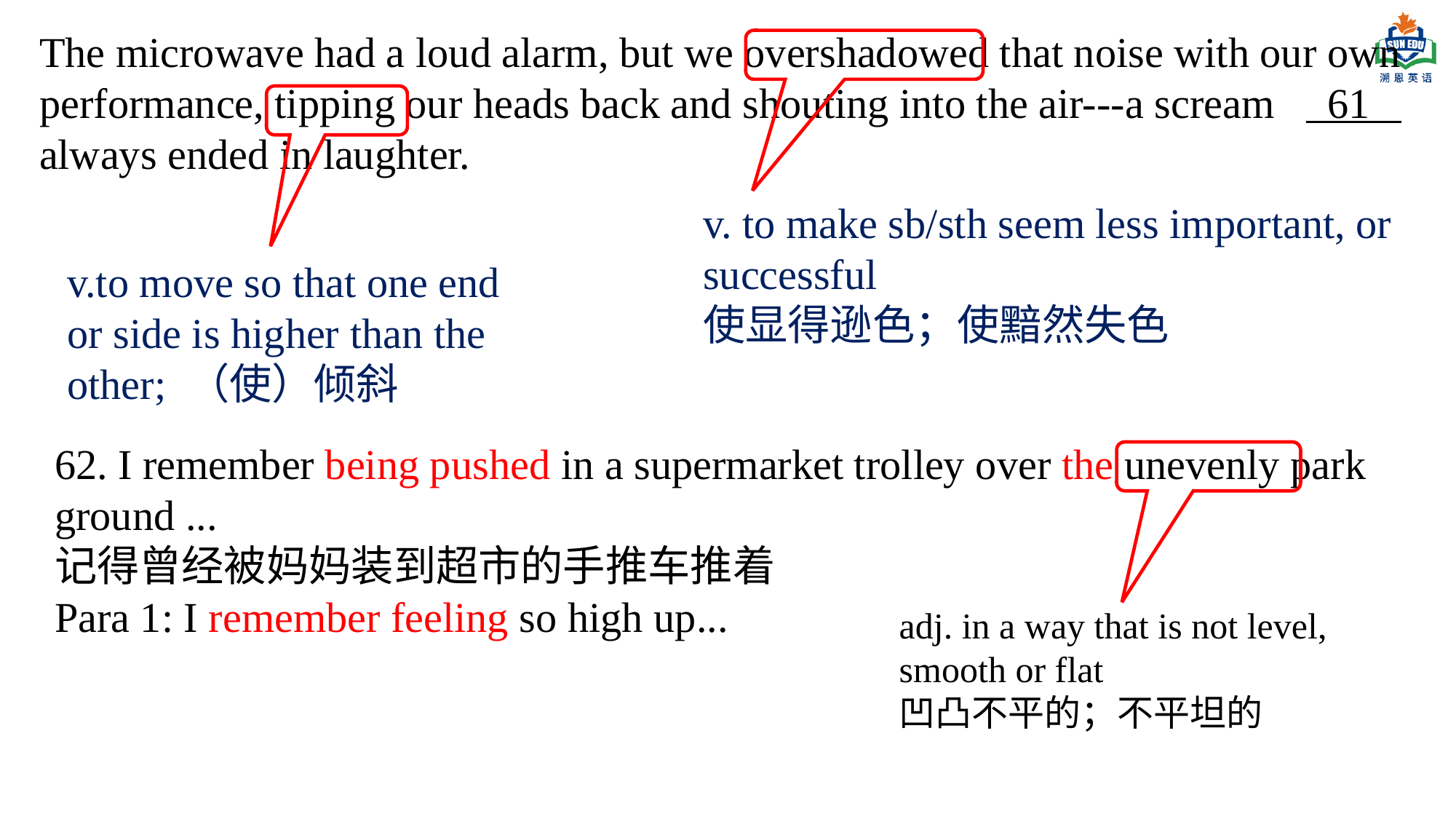

The microwave had a loud alarm, but we overshadowed that noise with our own performance, tipping our heads back and shouting into the air---a scream     61    always ended in laughter.

v. to make sb/sth seem less important, or successful
使显得逊色；使黯然失色
v.to move so that one end or side is higher than the other; （使）倾斜
62. I remember being pushed in a supermarket trolley over the unevenly park ground ...
记得曾经被妈妈装到超市的手推车推着
Para 1: I remember feeling so high up...

adj. in a way that is not level, smooth or flat
凹凸不平的；不平坦的